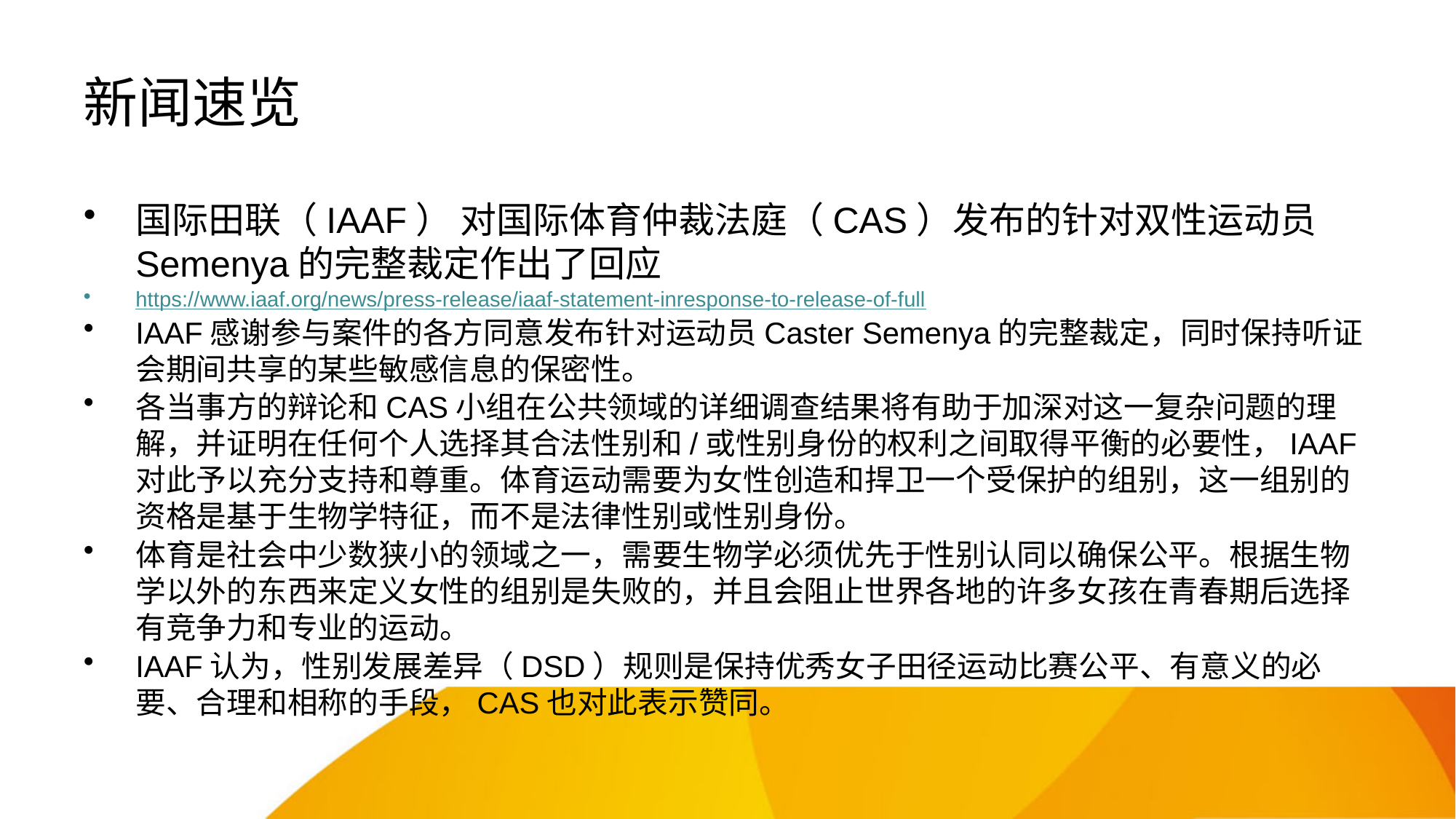

# 新闻速览
国际田联（IAAF） 对国际体育仲裁法庭（CAS）发布的针对双性运动员Semenya的完整裁定作出了回应
https://www.iaaf.org/news/press-release/iaaf-statement-inresponse-to-release-of-full
IAAF感谢参与案件的各方同意发布针对运动员Caster Semenya的完整裁定，同时保持听证会期间共享的某些敏感信息的保密性。
各当事方的辩论和CAS小组在公共领域的详细调查结果将有助于加深对这一复杂问题的理解，并证明在任何个人选择其合法性别和/或性别身份的权利之间取得平衡的必要性，IAAF对此予以充分支持和尊重。体育运动需要为女性创造和捍卫一个受保护的组别，这一组别的资格是基于生物学特征，而不是法律性别或性别身份。
体育是社会中少数狭小的领域之一，需要生物学必须优先于性别认同以确保公平。根据生物学以外的东西来定义女性的组别是失败的，并且会阻止世界各地的许多女孩在青春期后选择有竞争力和专业的运动。
IAAF认为，性别发展差异（DSD）规则是保持优秀女子田径运动比赛公平、有意义的必要、合理和相称的手段，CAS也对此表示赞同。